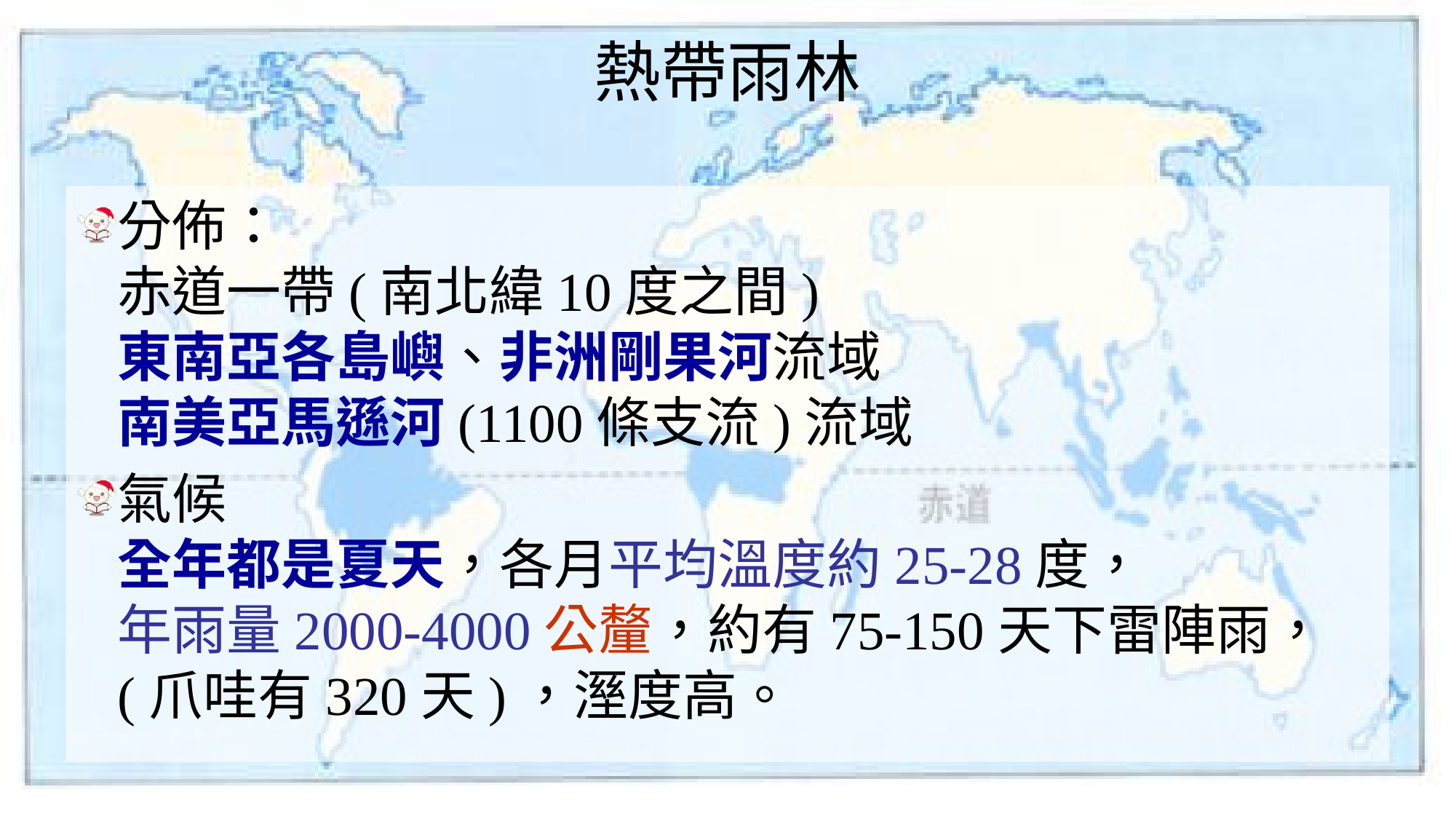

# 熱帶雨林
分佈：
赤道一帶(南北緯10度之間)
東南亞各島嶼、非洲剛果河流域
南美亞馬遜河(1100條支流)流域
氣候
全年都是夏天，各月平均溫度約25-28度，
年雨量2000-4000公釐，約有75-150天下雷陣雨，
(爪哇有320天)，溼度高。